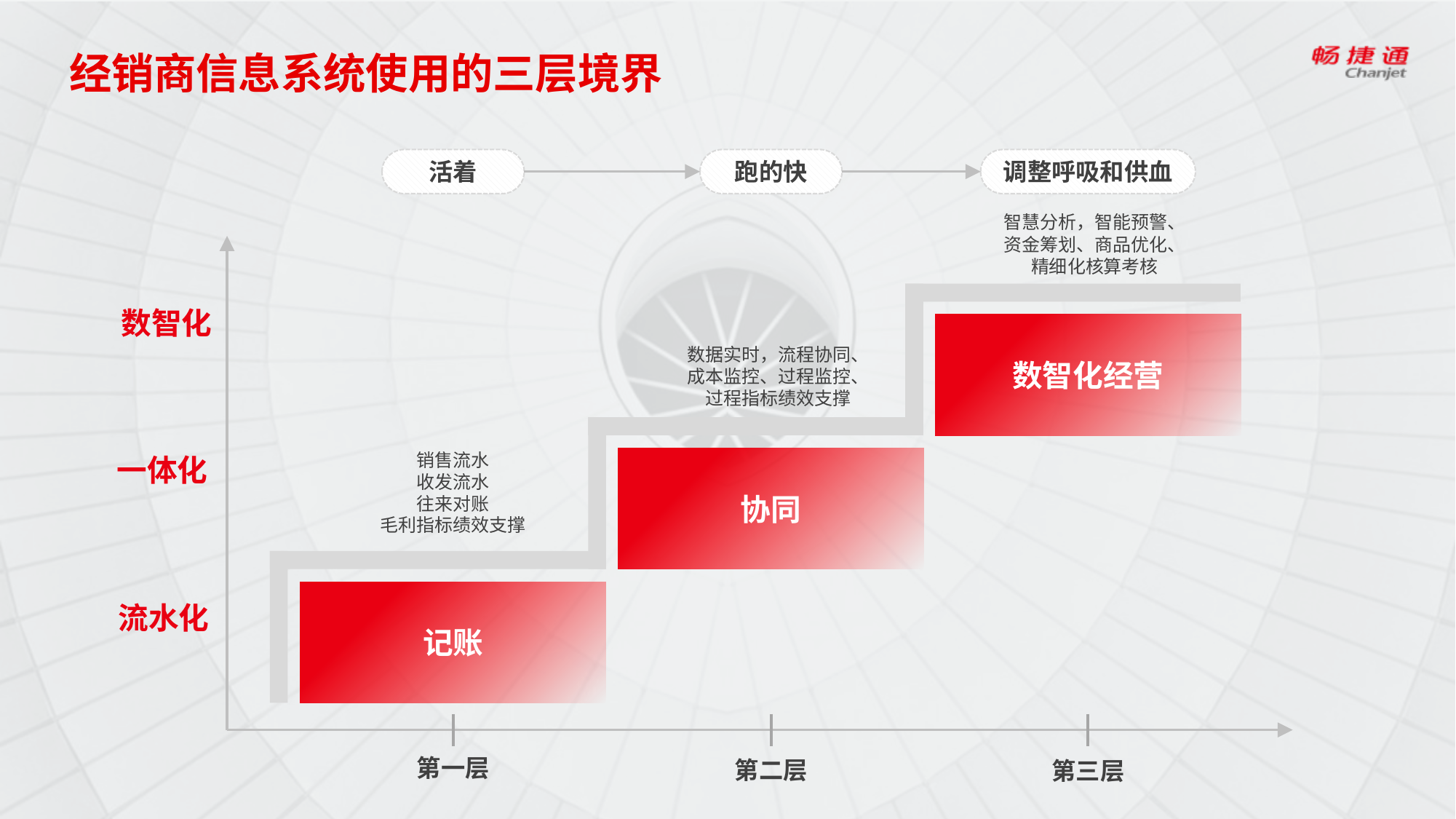

# 经销商信息系统使用的三层境界
活着
跑的快
调整呼吸和供血
智慧分析，智能预警、
资金筹划、商品优化、
精细化核算考核

数智化
数智化经营
数据实时，流程协同、
成本监控、过程监控、
过程指标绩效支撑
销售流水
收发流水
往来对账
毛利指标绩效支撑
一体化
协同
记账
流水化
第一层
第二层
第三层